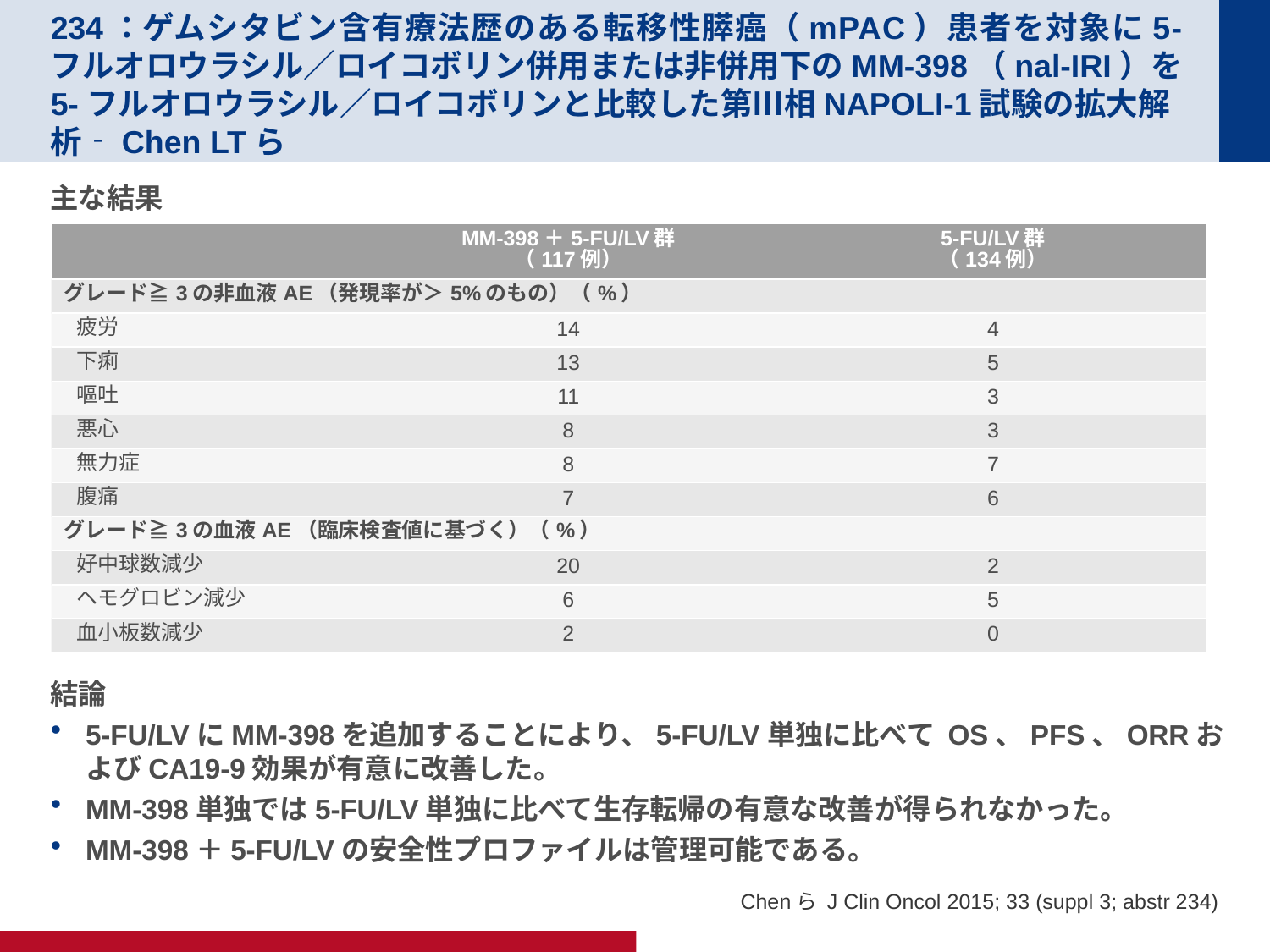

# 234：ゲムシタビン含有療法歴のある転移性膵癌（mPAC）患者を対象に5-フルオロウラシル／ロイコボリン併用または非併用下のMM-398（nal-IRI）を5-フルオロウラシル／ロイコボリンと比較した第Ⅲ相NAPOLI-1試験の拡大解析‐Chen LTら
主な結果
結論
5-FU/LVにMM-398を追加することにより、5-FU/LV単独に比べて OS、PFS、ORRおよびCA19-9効果が有意に改善した。
MM-398単独では5-FU/LV単独に比べて生存転帰の有意な改善が得られなかった。
MM-398＋5-FU/LVの安全性プロファイルは管理可能である。

|  | MM-398＋5-FU/LV群 （117例） | 5-FU/LV群 （134例） |
| --- | --- | --- |
| グレード≧3の非血液AE（発現率が＞5%のもの）（%） |  |  |
| 疲労 | 14 | 4 |
| 下痢 | 13 | 5 |
| 嘔吐 | 11 | 3 |
| 悪心 | 8 | 3 |
| 無力症 | 8 | 7 |
| 腹痛 | 7 | 6 |
| グレード≧3の血液AE（臨床検査値に基づく）（%） |  |  |
| 好中球数減少 | 20 | 2 |
| ヘモグロビン減少 | 6 | 5 |
| 血小板数減少 | 2 | 0 |
Chenら J Clin Oncol 2015; 33 (suppl 3; abstr 234)